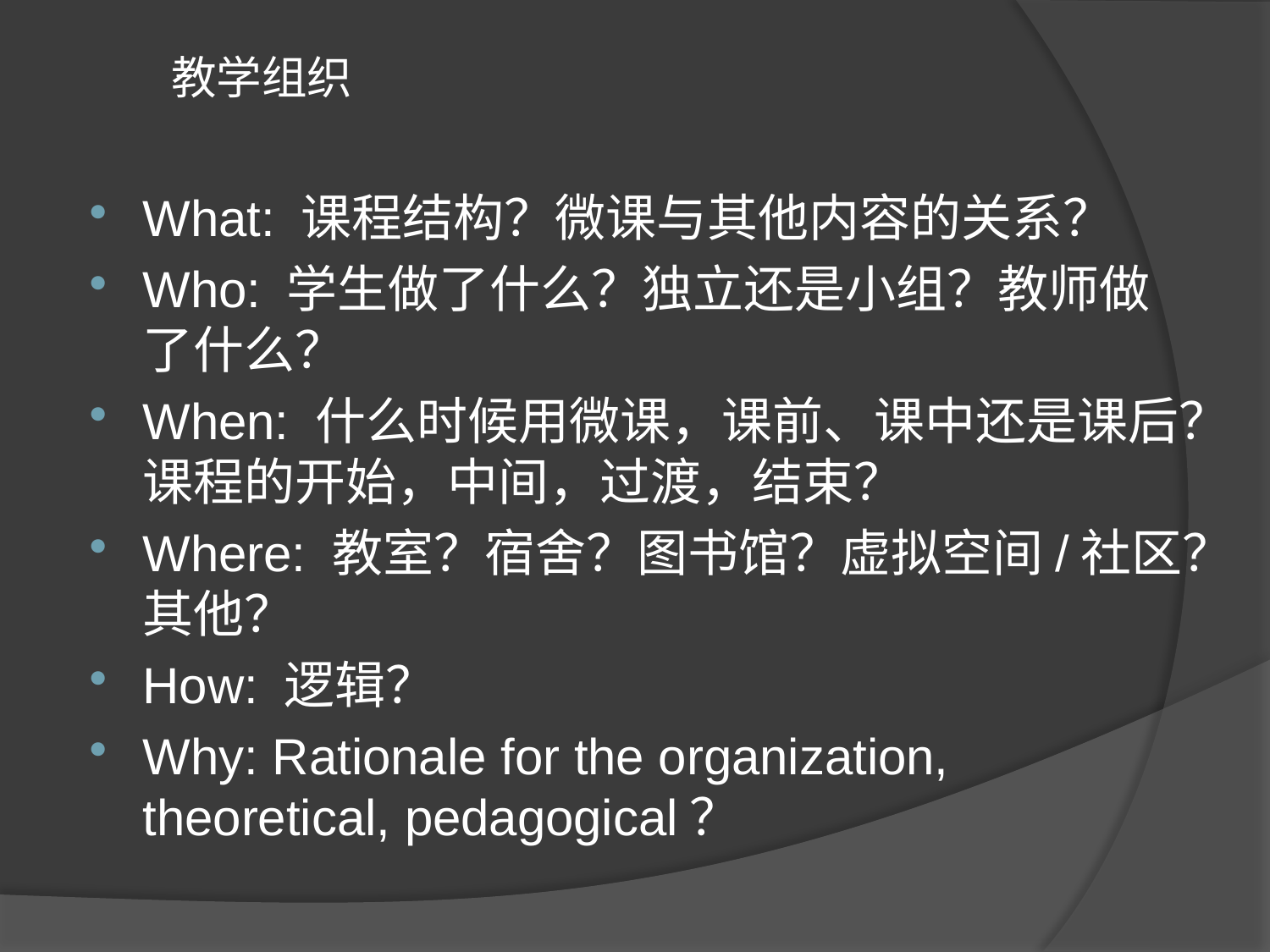

# 教学组织
What: 课程结构？微课与其他内容的关系？
Who: 学生做了什么？独立还是小组？教师做了什么？
When: 什么时候用微课，课前、课中还是课后？课程的开始，中间，过渡，结束？
Where: 教室？宿舍？图书馆？虚拟空间/社区？其他？
How: 逻辑？
Why: Rationale for the organization, theoretical, pedagogical？